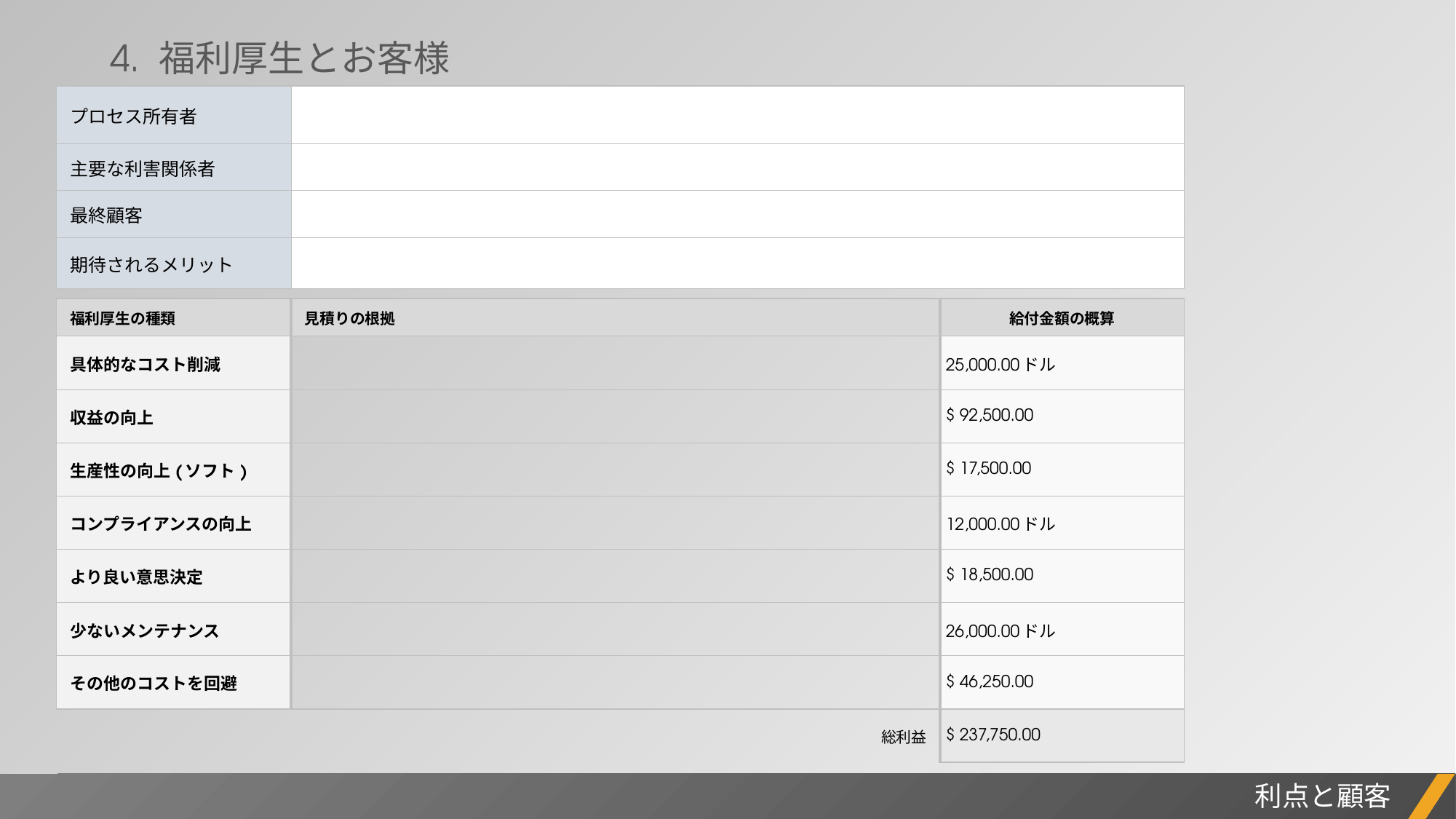

4. 福利厚生とお客様
| プロセス所有者 |  |
| --- | --- |
| 主要な利害関係者 |  |
| 最終顧客 |  |
| 期待されるメリット |  |
| 福利厚生の種類 | 見積りの根拠 |  |  | 給付金額の概算 |
| --- | --- | --- | --- | --- |
| 具体的なコスト削減 |  |  |  | 25,000.00ドル |
| 収益の向上 |  |  |  | $ 92,500.00 |
| 生産性の向上(ソフト) |  |  |  | $ 17,500.00 |
| コンプライアンスの向上 |  |  |  | 12,000.00ドル |
| より良い意思決定 |  |  |  | $ 18,500.00 |
| 少ないメンテナンス |  |  |  | 26,000.00ドル |
| その他のコストを回避 |  |  |  | $ 46,250.00 |
|  |  |  | 総利益 | $ 237,750.00 |
プロジェクトレポート
利点と顧客